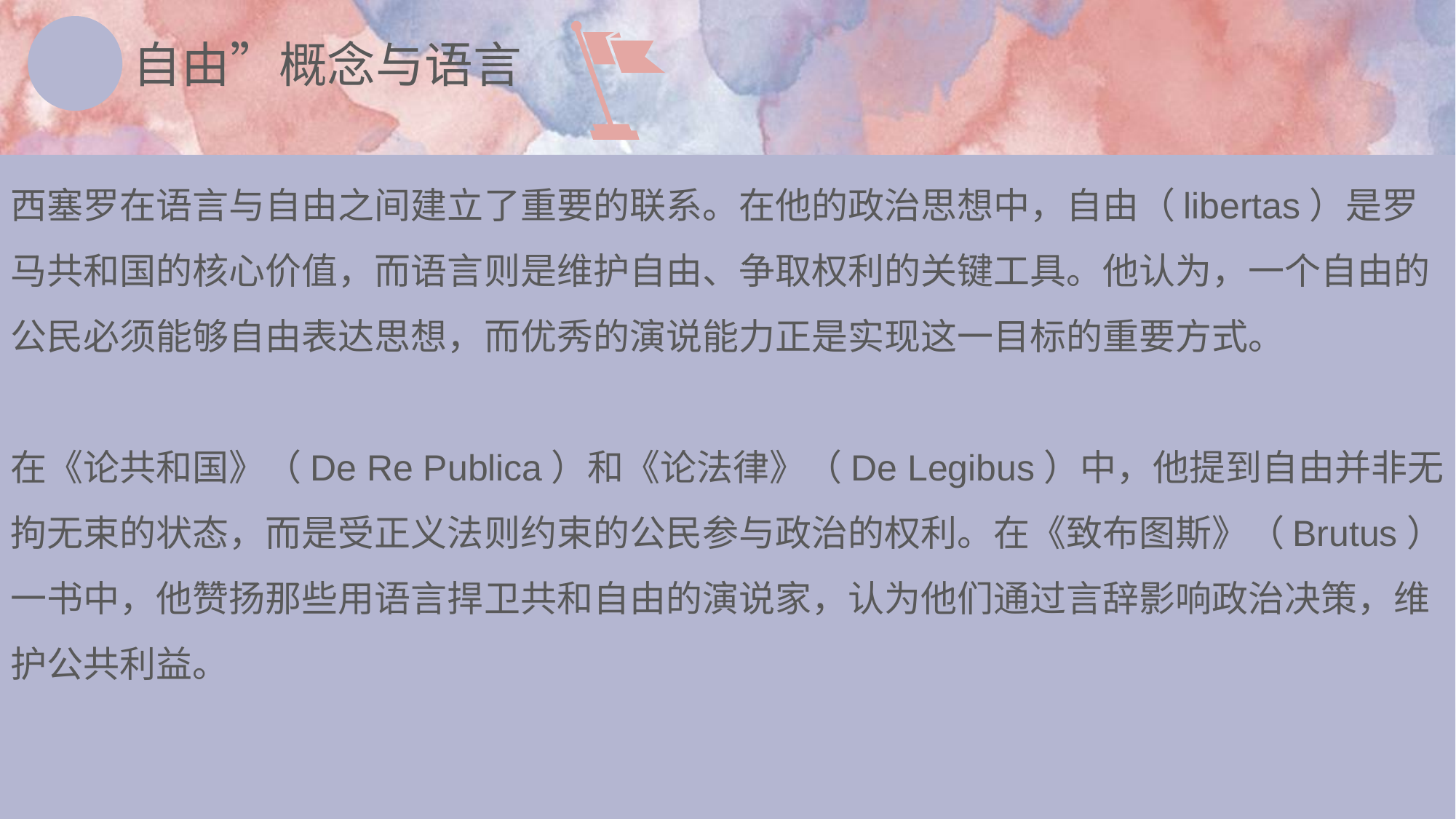

自由”概念与语言

西塞罗在语言与自由之间建立了重要的联系。在他的政治思想中，自由（libertas）是罗马共和国的核心价值，而语言则是维护自由、争取权利的关键工具。他认为，一个自由的公民必须能够自由表达思想，而优秀的演说能力正是实现这一目标的重要方式。

在《论共和国》（De Re Publica）和《论法律》（De Legibus）中，他提到自由并非无拘无束的状态，而是受正义法则约束的公民参与政治的权利。在《致布图斯》（Brutus）一书中，他赞扬那些用语言捍卫共和自由的演说家，认为他们通过言辞影响政治决策，维护公共利益。